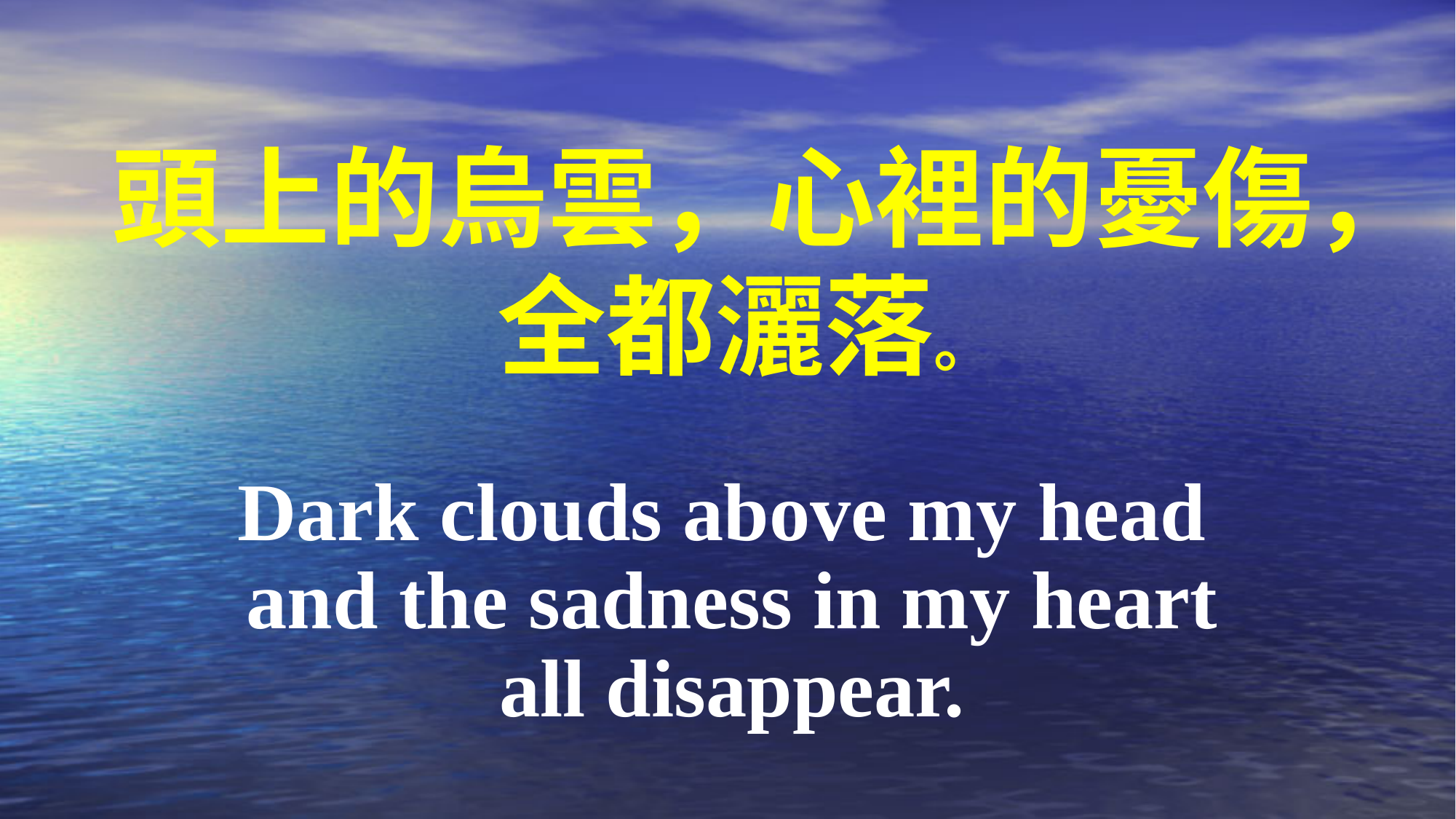

頭上的烏雲，心裡的憂傷，
全都灑落。
Dark clouds above my head
and the sadness in my heart all disappear.